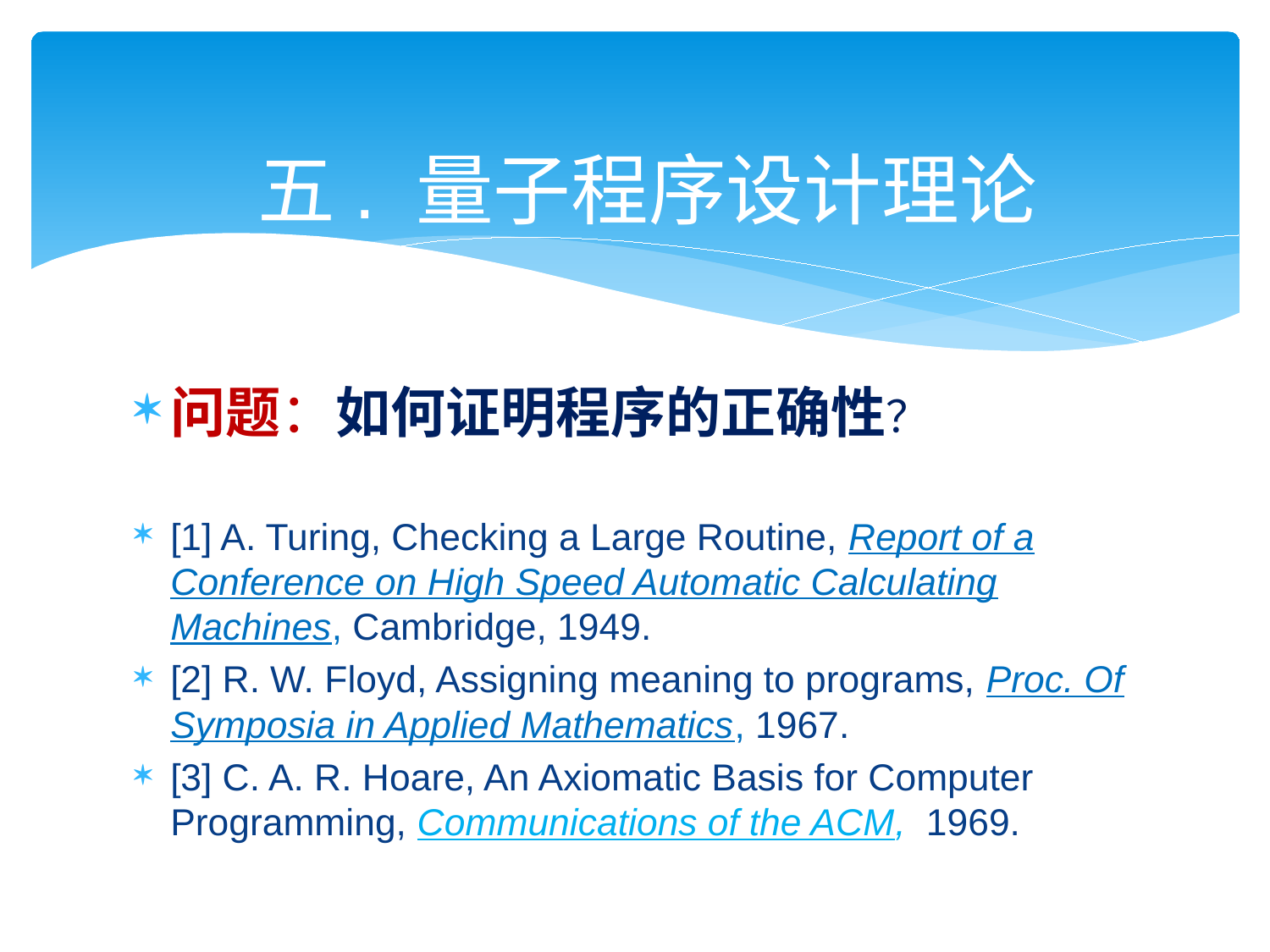

# 五. 量子程序设计理论
问题：如何证明程序的正确性？

[1] A. Turing, Checking a Large Routine, Report of a Conference on High Speed Automatic Calculating Machines, Cambridge, 1949.
[2] R. W. Floyd, Assigning meaning to programs, Proc. Of Symposia in Applied Mathematics, 1967.
[3] C. A. R. Hoare, An Axiomatic Basis for Computer Programming, Communications of the ACM,  1969.